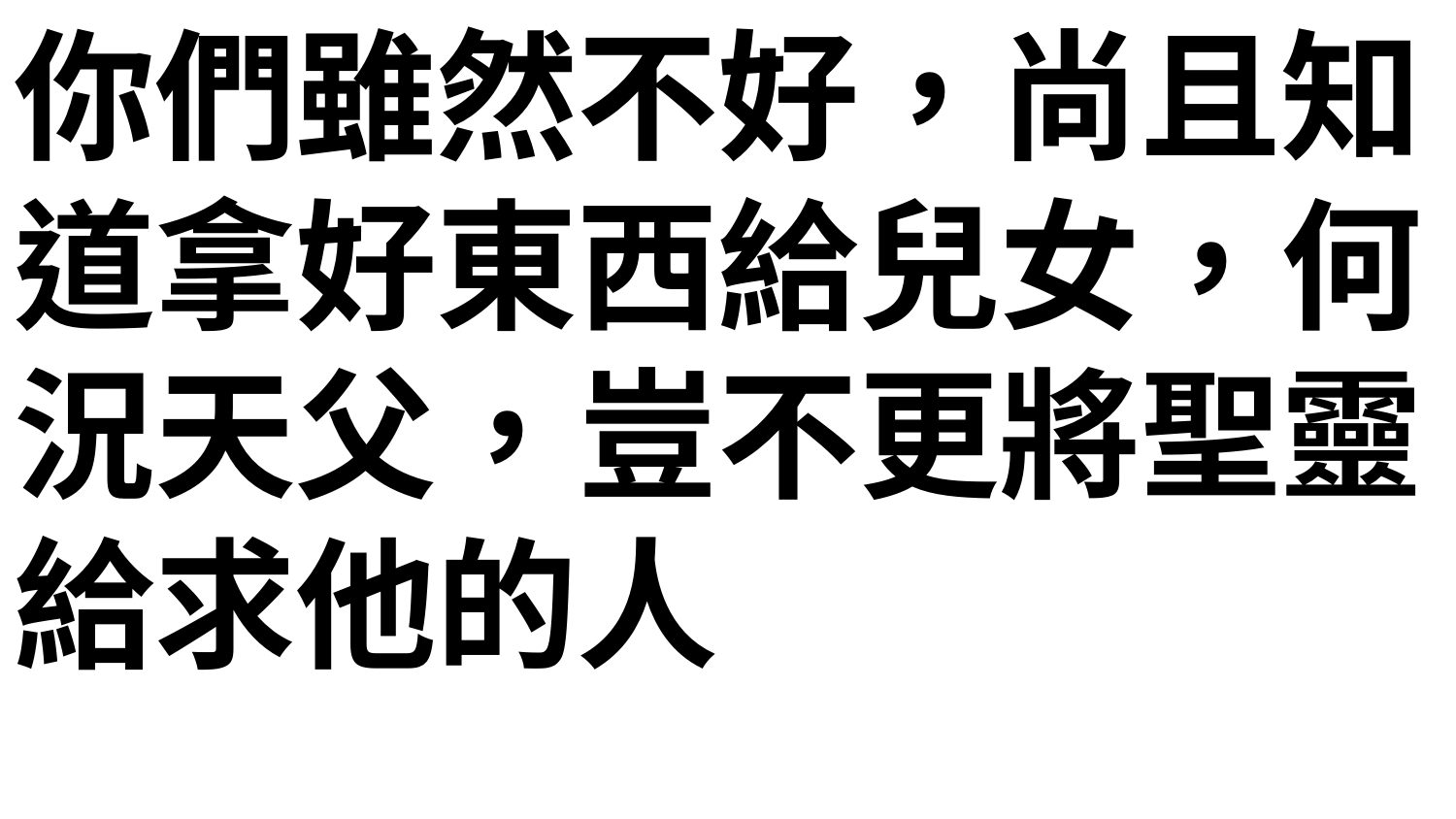

你們雖然不好，尚且知道拿好東西給兒女，何況天父，豈不更將聖靈給求他的人